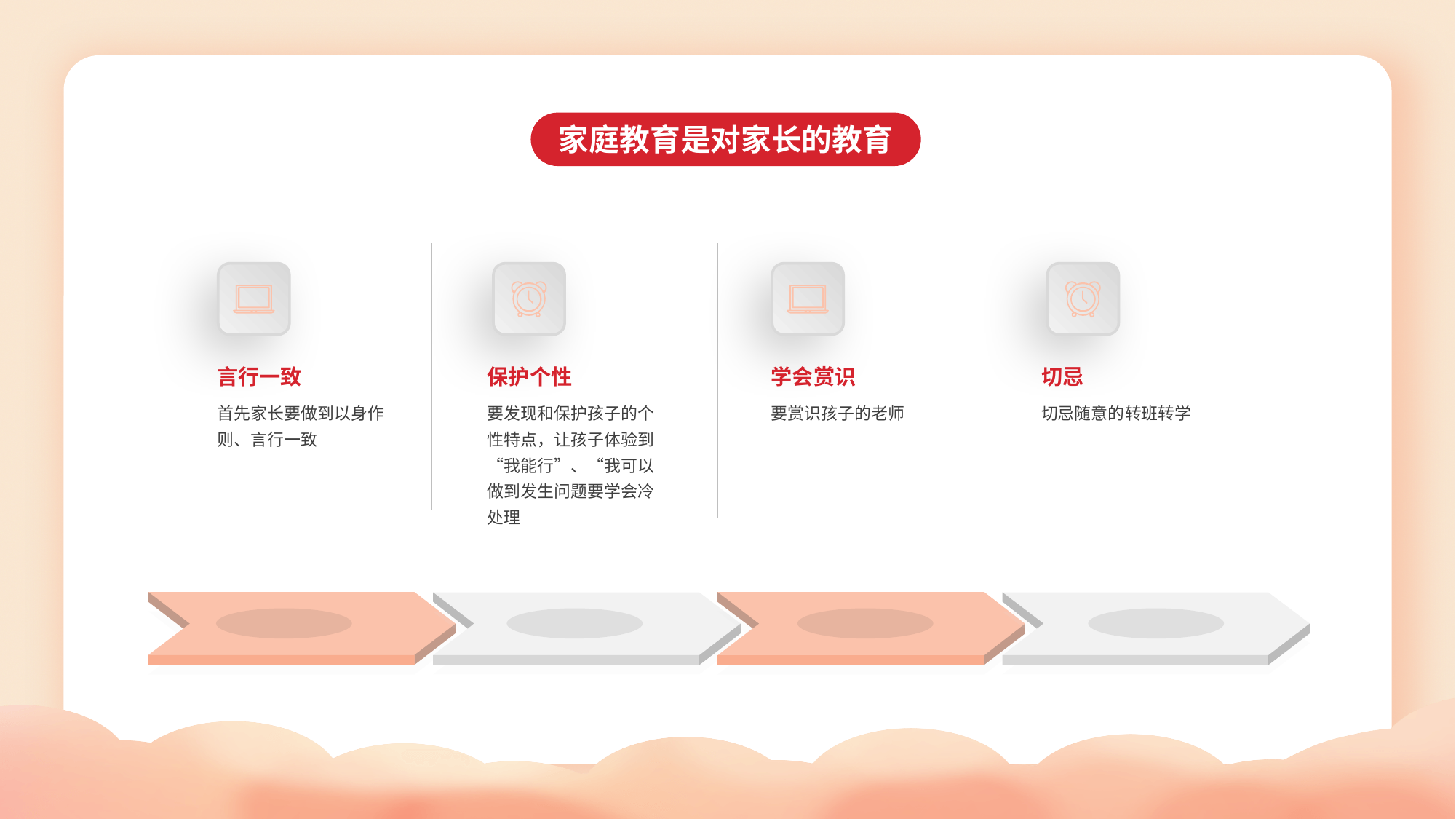

家庭教育是对家长的教育

言行一致
保护个性
学会赏识
切忌
首先家长要做到以身作则、言行一致
要发现和保护孩子的个性特点，让孩子体验到“我能行”、“我可以做到发生问题要学会冷处理
要赏识孩子的老师
切忌随意的转班转学